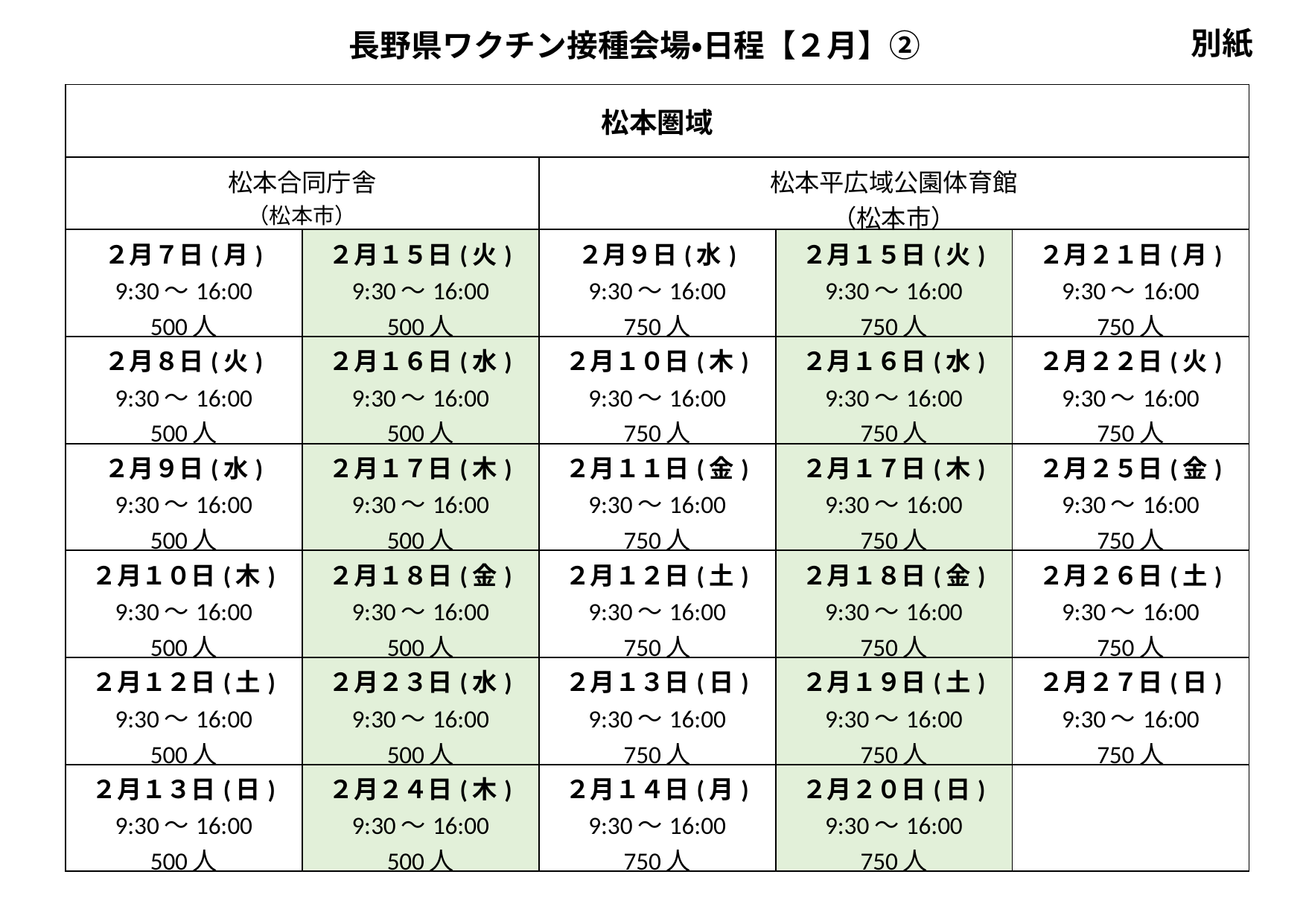

長野県ワクチン接種会場・日程【２月】②
別紙
| 松本圏域 |  |  |  |  |
| --- | --- | --- | --- | --- |
| 松本合同庁舎 （松本市） |  | 松本平広域公園体育館 （松本市） |  |  |
| ２月７日(月) 9:30～16:00 500人 | ２月１５日(火) 9:30～16:00 500人 | ２月９日(水) 9:30～16:00 750人 | ２月１５日(火) 9:30～16:00 750人 | ２月２１日(月) 9:30～16:00 750人 |
| ２月８日(火) 9:30～16:00 500人 | ２月１６日(水) 9:30～16:00 500人 | ２月１０日(木) 9:30～16:00 750人 | ２月１６日(水) 9:30～16:00 750人 | ２月２２日(火) 9:30～16:00 750人 |
| ２月９日(水) 9:30～16:00 500人 | ２月１７日(木) 9:30～16:00 500人 | ２月１１日(金) 9:30～16:00 750人 | ２月１７日(木) 9:30～16:00 750人 | ２月２５日(金) 9:30～16:00 750人 |
| ２月１０日(木) 9:30～16:00 500人 | ２月１８日(金) 9:30～16:00 500人 | ２月１２日(土) 9:30～16:00 750人 | ２月１８日(金) 9:30～16:00 750人 | ２月２６日(土) 9:30～16:00 750人 |
| ２月１２日(土) 9:30～16:00 500人 | ２月２３日(水) 9:30～16:00 500人 | ２月１３日(日) 9:30～16:00 750人 | ２月１９日(土) 9:30～16:00 750人 | ２月２７日(日) 9:30～16:00 750人 |
| ２月１３日(日) 9:30～16:00 500人 | ２月２４日(木) 9:30～16:00 500人 | ２月１４日(月) 9:30～16:00 750人 | ２月２０日(日) 9:30～16:00 750人 |  |